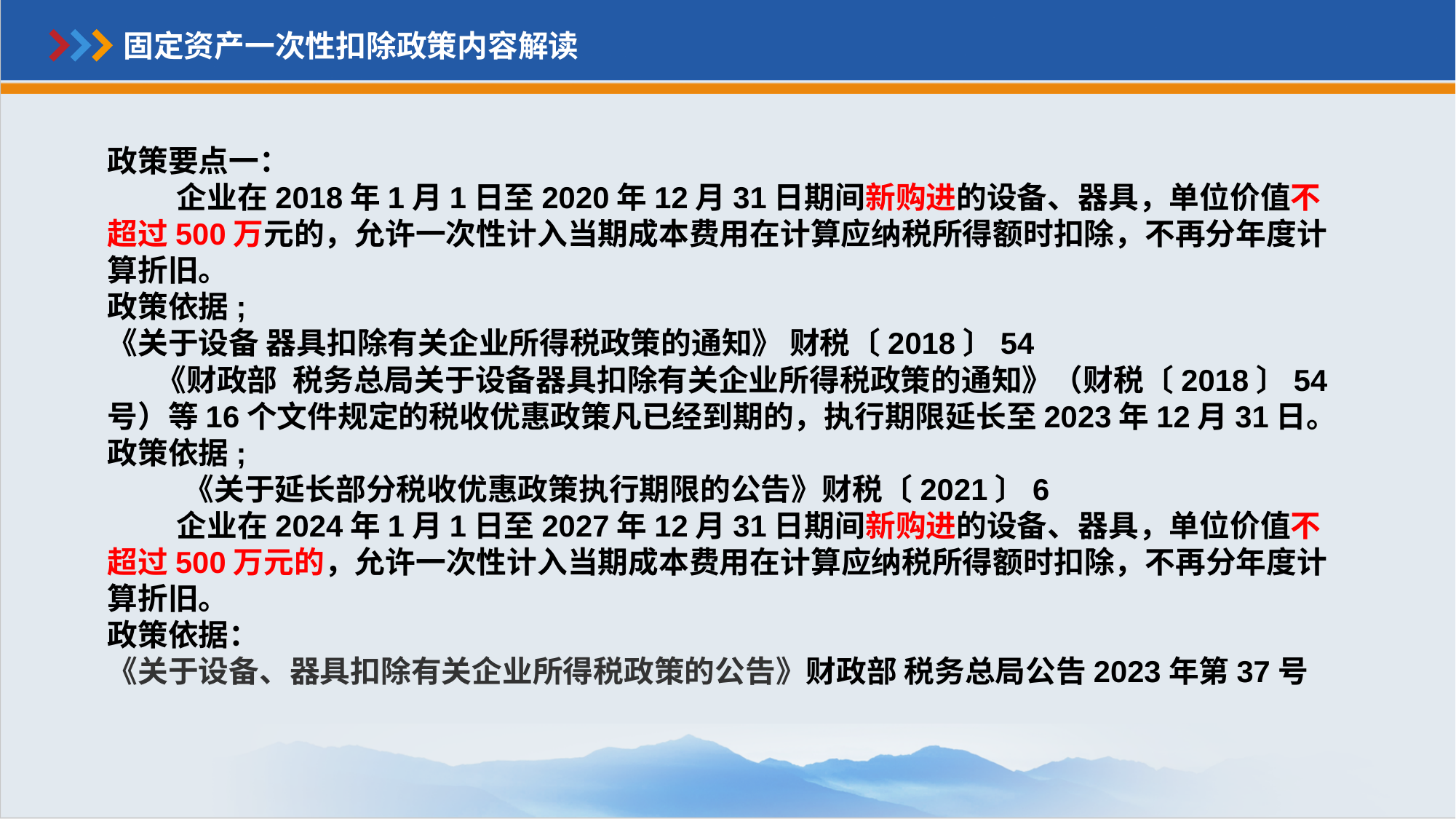

固定资产一次性扣除政策内容解读

政策要点一：
         企业在2018年1月1日至2020年12月31日期间新购进的设备、器具，单位价值不超过500万元的，允许一次性计入当期成本费用在计算应纳税所得额时扣除，不再分年度计算折旧。
政策依据;
《关于设备 器具扣除有关企业所得税政策的通知》 财税〔2018〕54
      《财政部 税务总局关于设备器具扣除有关企业所得税政策的通知》（财税〔2018〕54号）等16个文件规定的税收优惠政策凡已经到期的，执行期限延长至2023年12月31日。
政策依据;
          《关于延长部分税收优惠政策执行期限的公告》财税〔2021〕6
         企业在2024年1月1日至2027年12月31日期间新购进的设备、器具，单位价值不超过500万元的，允许一次性计入当期成本费用在计算应纳税所得额时扣除，不再分年度计算折旧。
政策依据：
《关于设备、器具扣除有关企业所得税政策的公告》财政部 税务总局公告2023年第37号